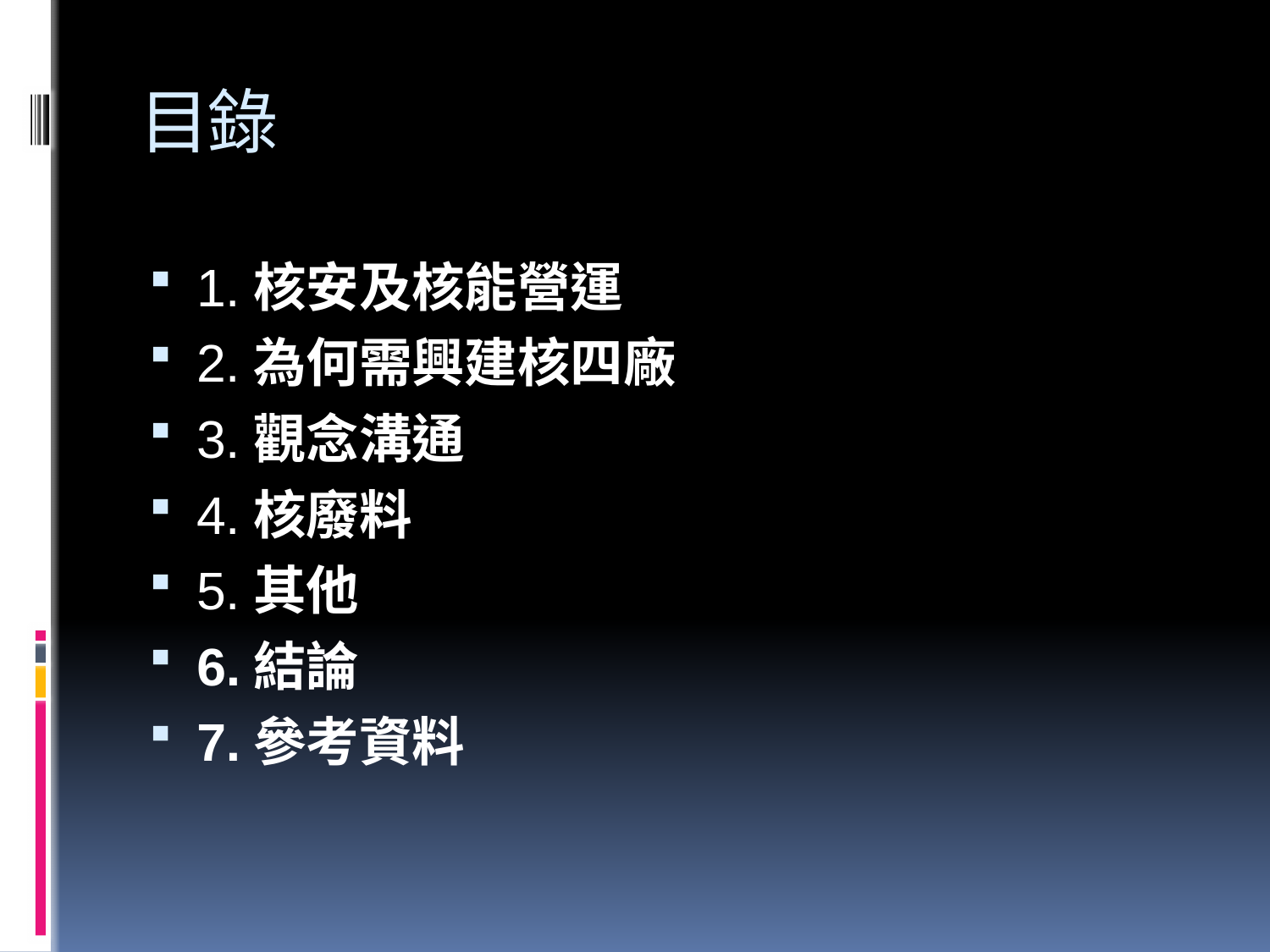

# 目錄
1.核安及核能營運
2.為何需興建核四廠
3.觀念溝通
4.核廢料
5.其他
6.結論
7.參考資料